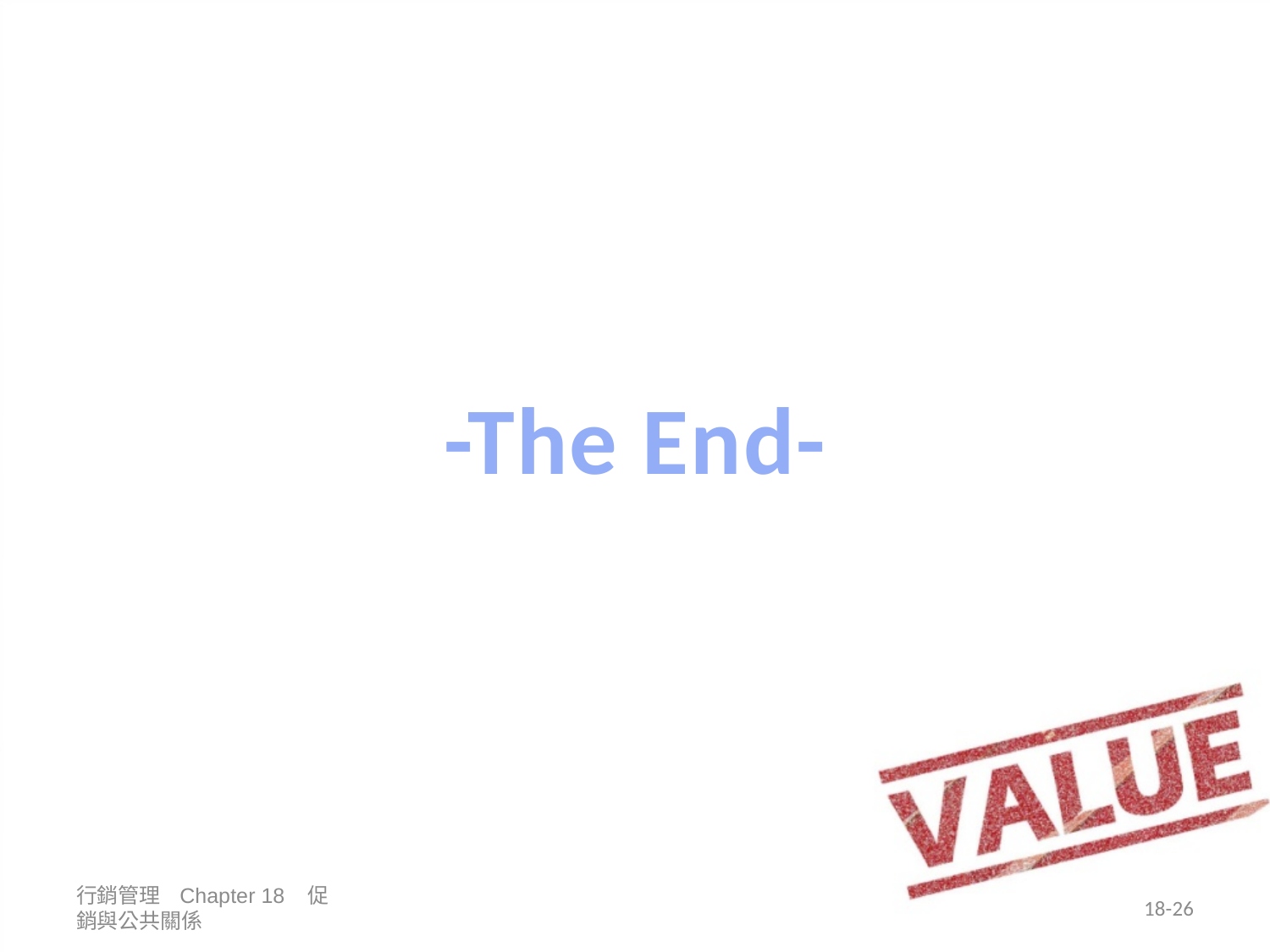

# -The End-
行銷管理   Chapter 18   促銷與公共關係
18-26